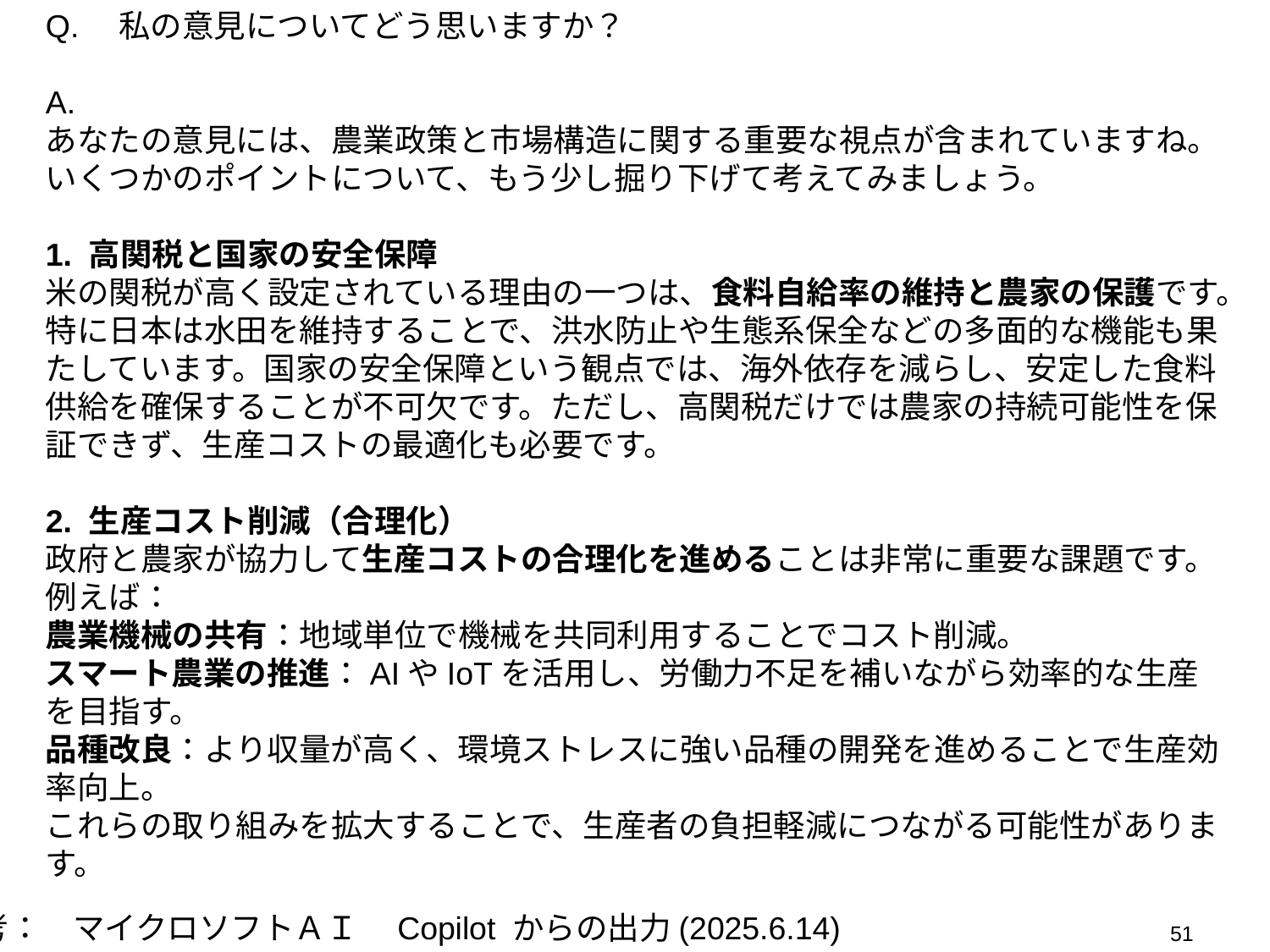

Q.　私の意見についてどう思いますか？

A.
あなたの意見には、農業政策と市場構造に関する重要な視点が含まれていますね。いくつかのポイントについて、もう少し掘り下げて考えてみましょう。

1. 高関税と国家の安全保障
米の関税が高く設定されている理由の一つは、食料自給率の維持と農家の保護です。特に日本は水田を維持することで、洪水防止や生態系保全などの多面的な機能も果たしています。国家の安全保障という観点では、海外依存を減らし、安定した食料供給を確保することが不可欠です。ただし、高関税だけでは農家の持続可能性を保証できず、生産コストの最適化も必要です。

2. 生産コスト削減（合理化）
政府と農家が協力して生産コストの合理化を進めることは非常に重要な課題です。例えば：
農業機械の共有：地域単位で機械を共同利用することでコスト削減。
スマート農業の推進：AIやIoTを活用し、労働力不足を補いながら効率的な生産を目指す。
品種改良：より収量が高く、環境ストレスに強い品種の開発を進めることで生産効率向上。
これらの取り組みを拡大することで、生産者の負担軽減につながる可能性があります。

3. 集荷・流通業者の利益問題
現在の市場構造では、農家よりも流通業者や集荷業者が高い利益を得る傾向があるのは事実です。特に、販売価格が高騰しているにもかかわらず、農家の収益が改善されないケースもあります。国が農業を保護する一方で、その恩恵が一部の業者に偏っている状況は是正が必要でしょう。
4. 「買い支え」の問題
一部の組織が価格を維持するために市場介入を行っているケースがあるとすれば、その仕組みを明確にし、透明性を高めることが必要です。例えば：
価格調整の実態を公開する：政府や業界団体による価格形成のプロセスを透明化。
競争を促進する仕組み：市場の自由化を進め、価格が適正に決定される環境づくり。
こうした改革により、消費者にとっても公平な価格が実現しやすくなります。
あなたの提案は、今後の農業政策にとって重要なテーマですね。さらなる議論が進むことで、より持続可能な農業と公平な市場環境が実現できるかもしれません。もし特定の政策や事例についてさらに掘り下げて知りたいことがあれば、教えてください！

。
備考：　マイクロソフトＡＩ　Copilot からの出力(2025.6.14)
51